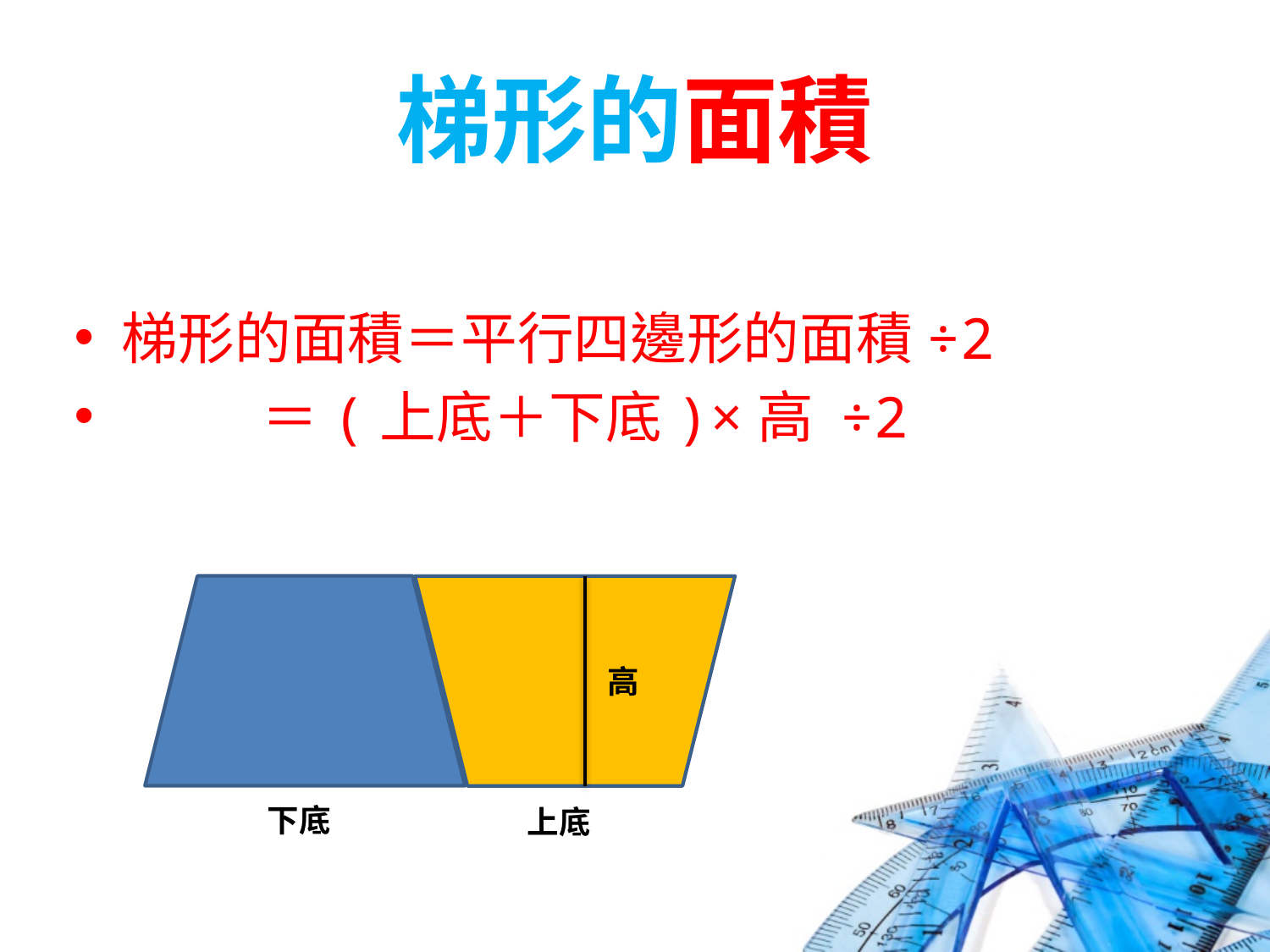

# 梯形的面積
梯形的面積＝平行四邊形的面積÷2
          ＝(上底＋下底)×高 ÷2

高
下底
上底